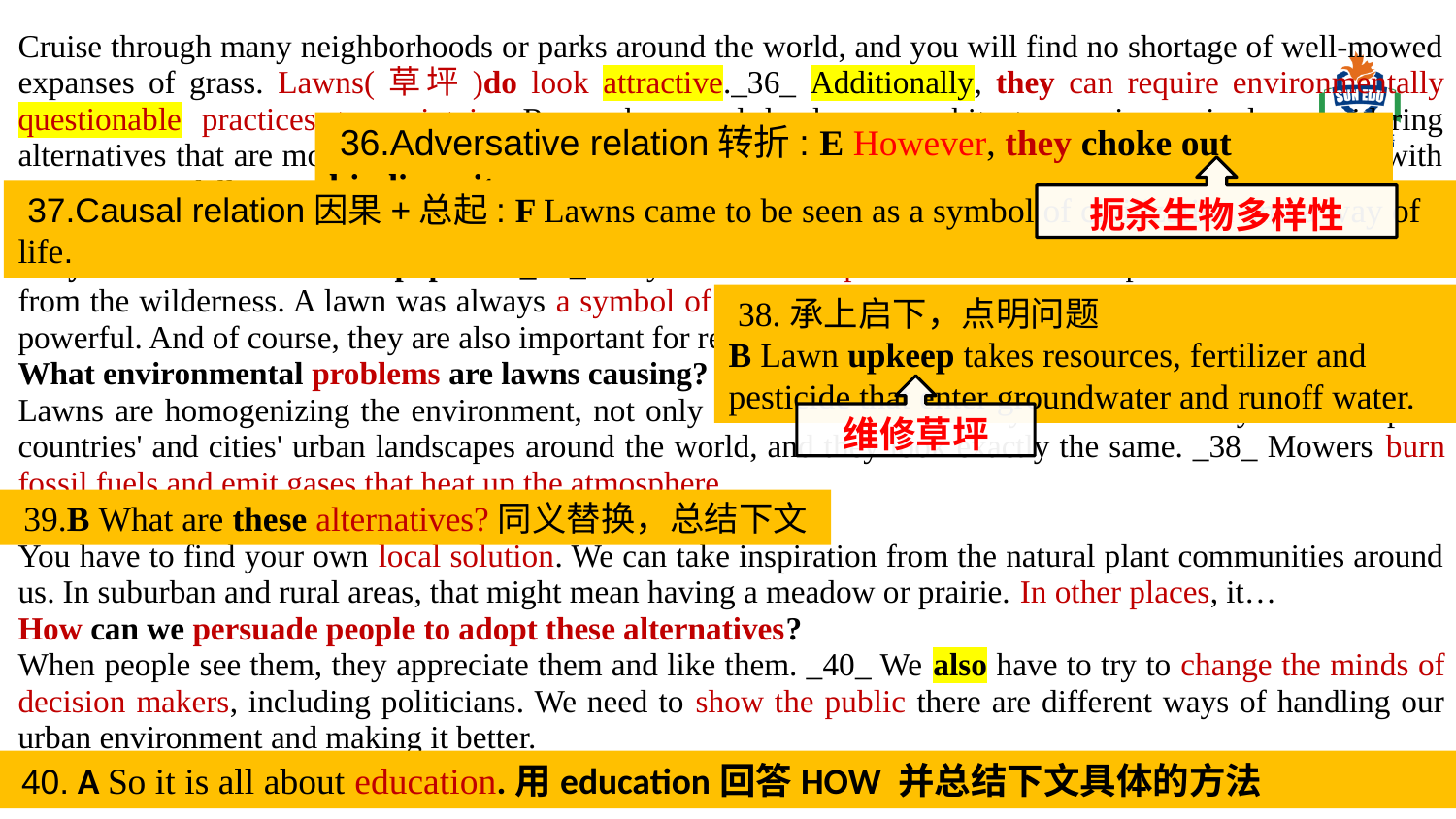

Cruise through many neighborhoods or parks around the world, and you will find no shortage of well-mowed expanses of grass. Lawns(草坪)do look attractive._36_ Additionally, they can require environmentally questionable practices to maintain. Researchers and landscape architects are increasingly considering alternatives that are more sustainable, demand fewer resources and help people connect more intimately with nature. Here follows an edited excerpt of the conversation between researchers Maria Ignatieva and Marcus Hedblom.
Why did lawns become so popular?_37_ They were like a special frontier that separated cities and towns from the wilderness. A lawn was always a symbol of how a civilized society should be. That's why it was so powerful. And of course, they are also important for recreation.
What environmental problems are lawns causing?
Lawns are homogenizing the environment, not only in terms of biodiversity but also visually. You compare countries' and cities' urban landscapes around the world, and they look exactly the same. _38_ Mowers burn fossil fuels and emit gases that heat up the atmosphere.
__39__
You have to find your own local solution. We can take inspiration from the natural plant communities around us. In suburban and rural areas, that might mean having a meadow or prairie. In other places, it…
How can we persuade people to adopt these alternatives?
When people see them, they appreciate them and like them. _40_ We also have to try to change the minds of decision makers, including politicians. We need to show the public there are different ways of handling our urban environment and making it better.
 36.Adversative relation转折: E However, they choke out biodiversity.
扼杀生物多样性
 37.Causal relation因果+总起: F Lawns came to be seen as a symbol of civilization and a way of life.
 38.承上启下，点明问题
B Lawn upkeep takes resources, fertilizer and pesticide that enter groundwater and runoff water.
维修草坪
 39.B What are these alternatives?同义替换，总结下文
 40. A So it is all about education.用education回答HOW 并总结下文具体的方法